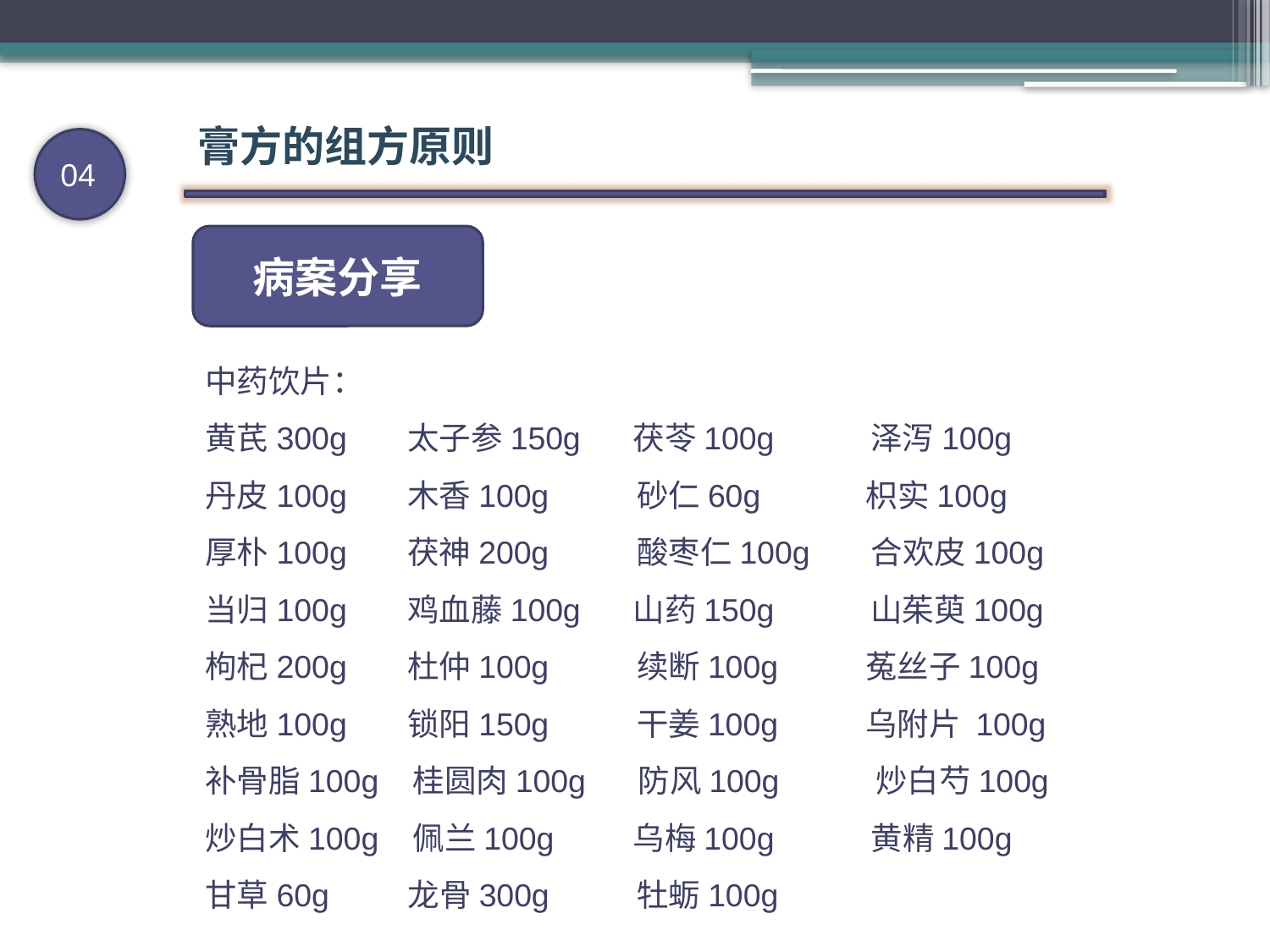

膏方的组方原则
04

病案分享
中药饮片：
黄芪300g      太子参150g     茯苓100g          泽泻100g
丹皮100g      木香100g         砂仁60g           枳实100g
厚朴100g      茯神200g         酸枣仁100g      合欢皮100g
当归100g      鸡血藤100g     山药150g          山茱萸100g
枸杞200g      杜仲100g         续断100g         菟丝子100g
熟地100g      锁阳150g         干姜100g         乌附片 100g
补骨脂100g   桂圆肉100g     防风100g          炒白芍100g
炒白术100g   佩兰100g        乌梅100g          黄精100g
甘草60g        龙骨300g         牡蛎100g